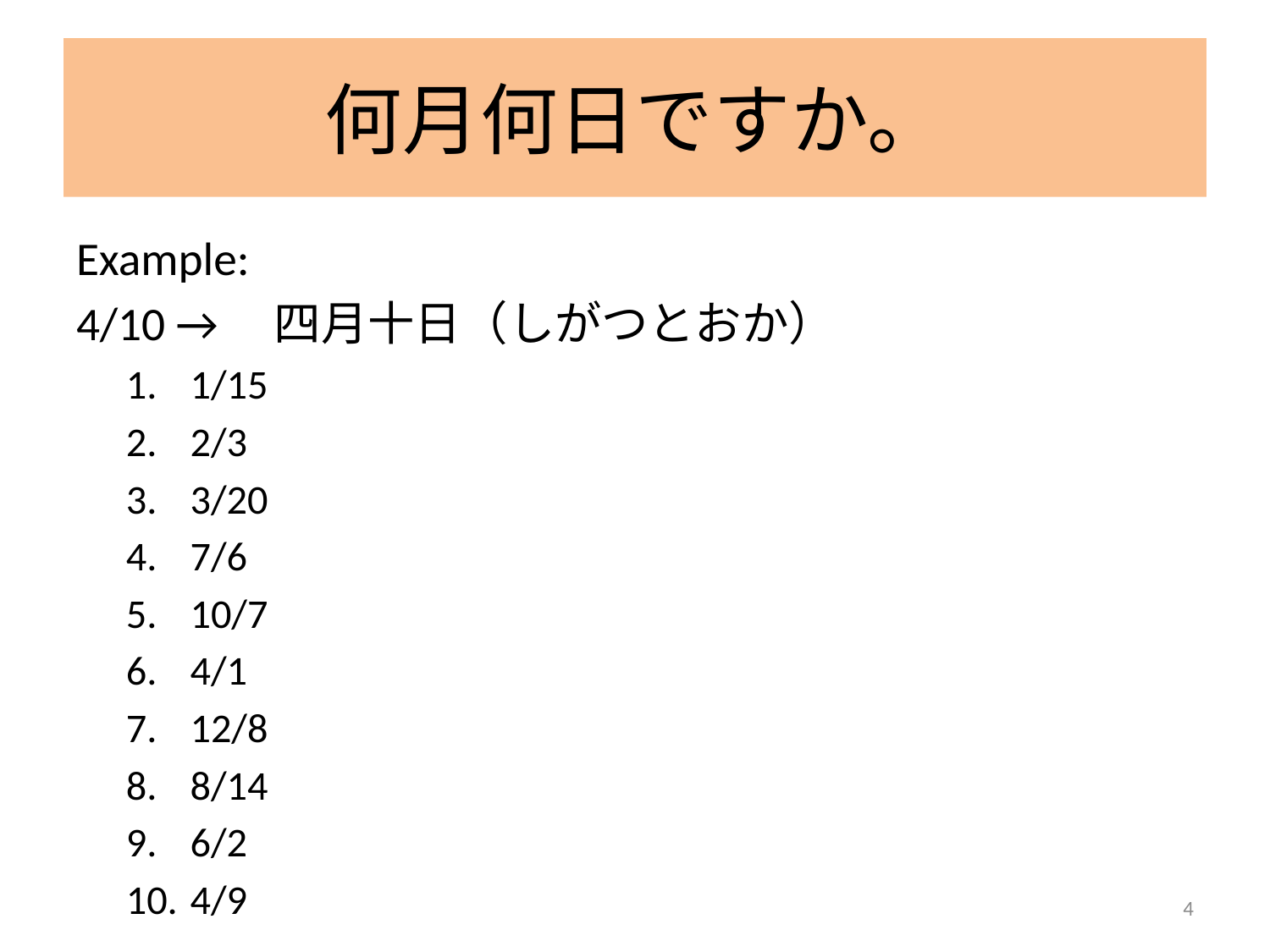

# 何月何日ですか。
Example:
4/10 →　四月十日（しがつとおか）
1/15
2/3
3/20
7/6
10/7
4/1
12/8
8/14
6/2
4/9
4